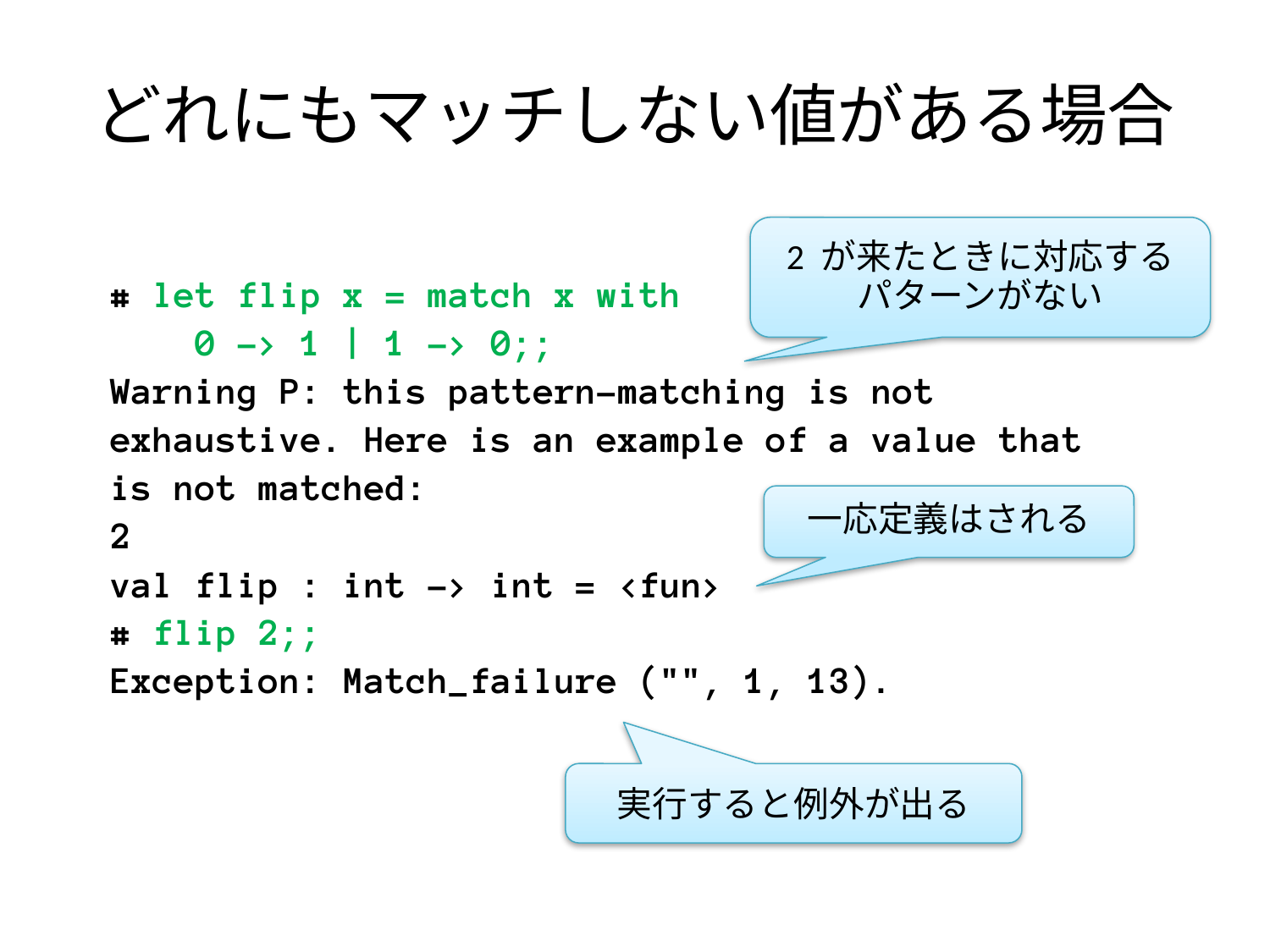

# どれにもマッチしない値がある場合
2 が来たときに対応する
パターンがない

# let flip x = match x with
    0 -> 1 | 1 -> 0;;
Warning P: this pattern-matching is not
exhaustive. Here is an example of a value that
is not matched:
2
val flip : int -> int = <fun>
# flip 2;;
Exception: Match_failure ("", 1, 13).
一応定義はされる
実行すると例外が出る